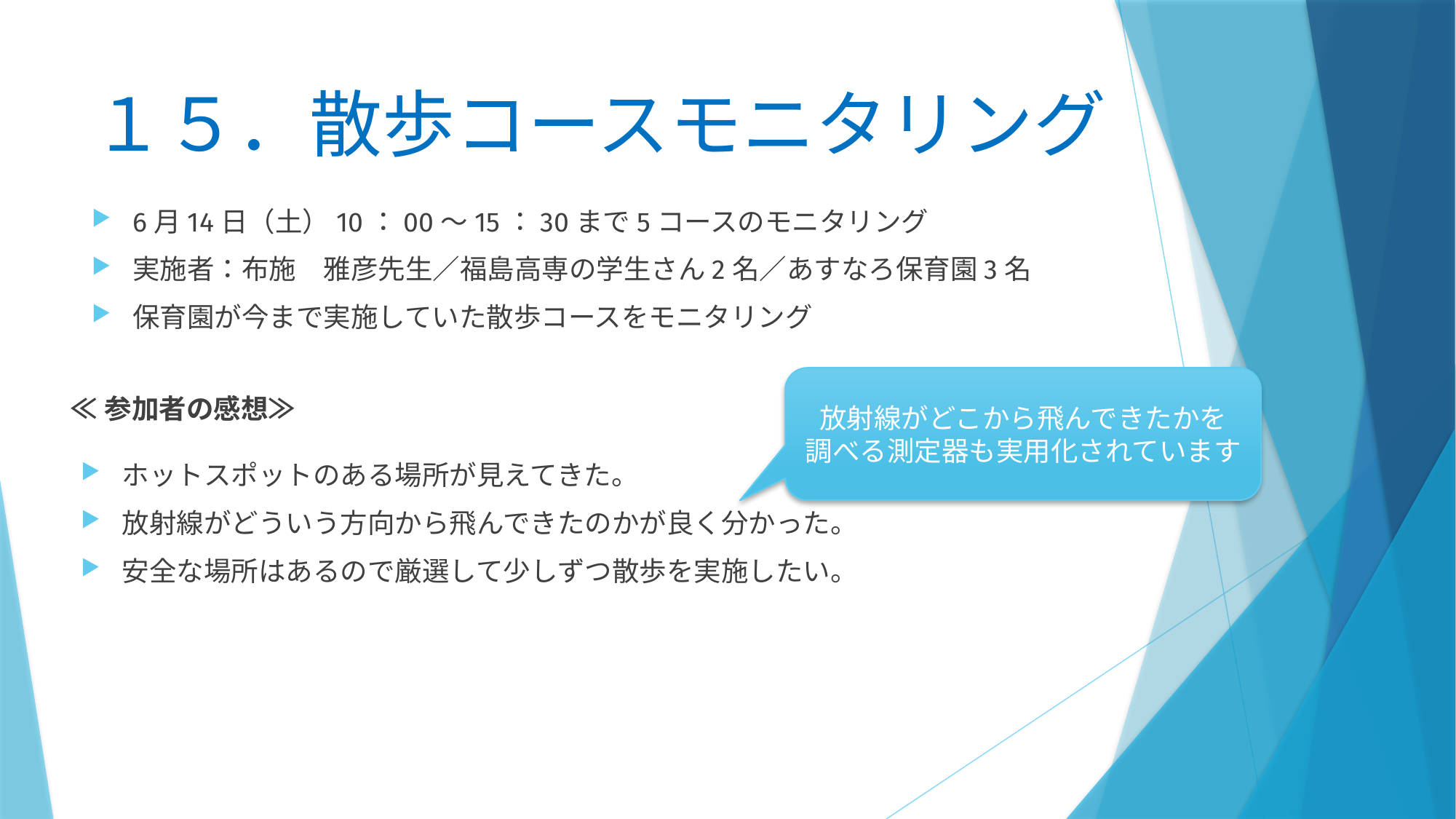

# １５．散歩コースモニタリング
6月14日（土）10：00～15：30まで5コースのモニタリング
実施者：布施　雅彦先生／福島高専の学生さん2名／あすなろ保育園3名
保育園が今まで実施していた散歩コースをモニタリング

≪参加者の感想≫

ホットスポットのある場所が見えてきた。
放射線がどういう方向から飛んできたのかが良く分かった。
安全な場所はあるので厳選して少しずつ散歩を実施したい。

放射線がどこから飛んできたかを
調べる測定器も実用化されています